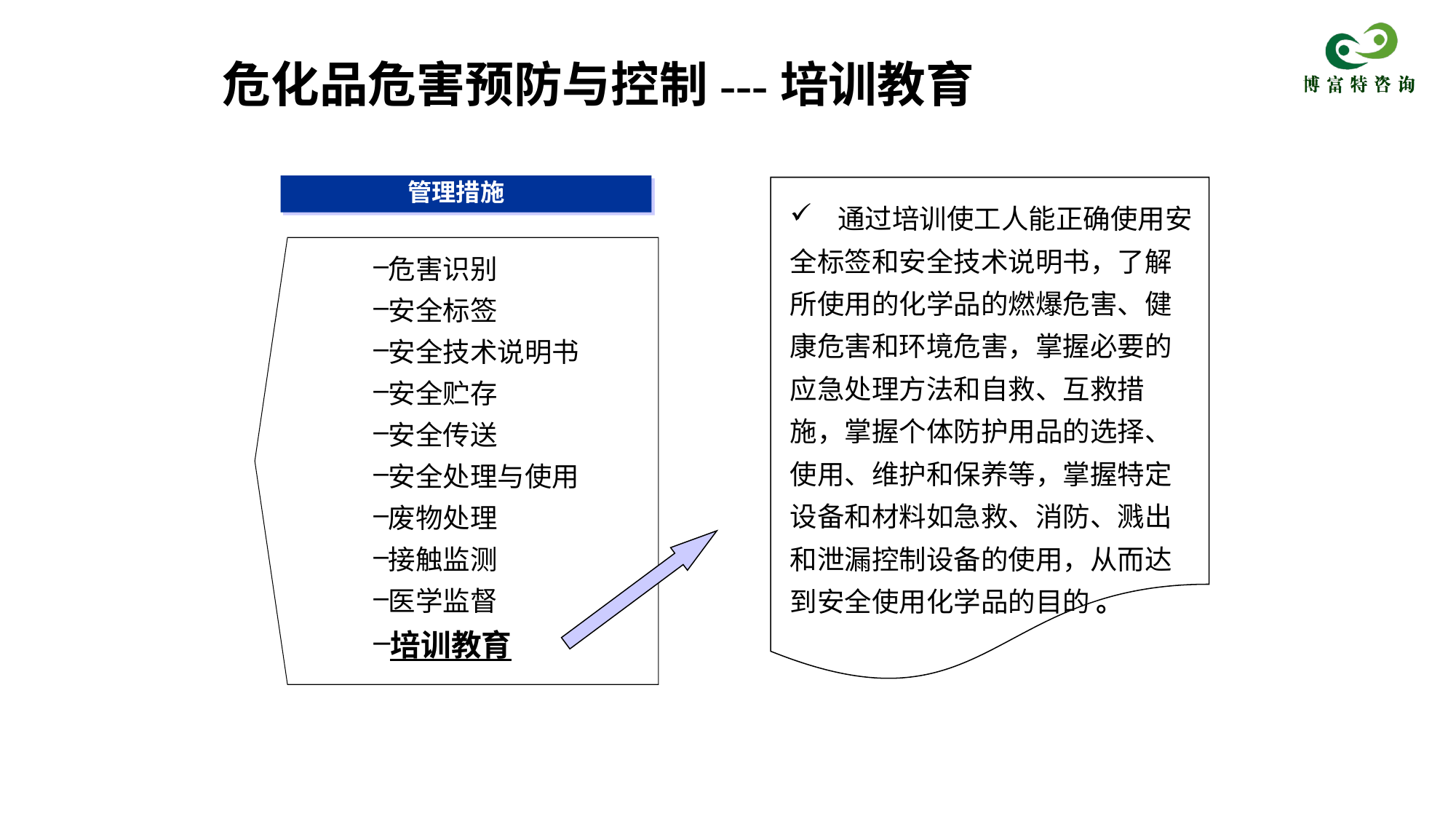

危化品危害预防与控制---培训教育

管理措施

   通过培训使工人能正确使用安全标签和安全技术说明书，了解所使用的化学品的燃爆危害、健康危害和环境危害，掌握必要的应急处理方法和自救、互救措施，掌握个体防护用品的选择、使用、维护和保养等，掌握特定设备和材料如急救、消防、溅出和泄漏控制设备的使用，从而达到安全使用化学品的目的 。

危害识别
安全标签
安全技术说明书
安全贮存
安全传送
安全处理与使用
废物处理
接触监测
医学监督
培训教育